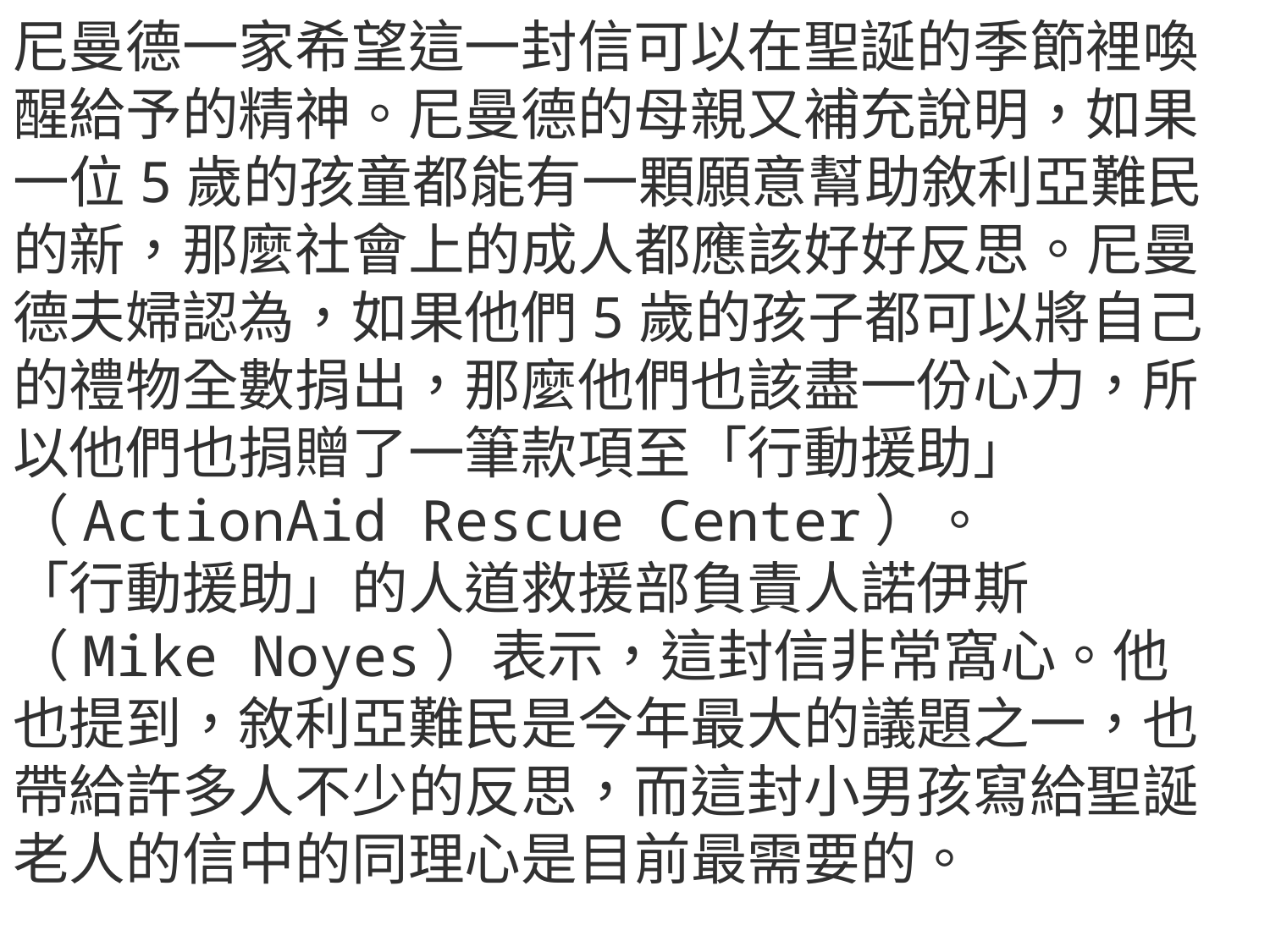

尼曼德一家希望這一封信可以在聖誕的季節裡喚醒給予的精神。尼曼德的母親又補充說明，如果一位5歲的孩童都能有一顆願意幫助敘利亞難民的新，那麼社會上的成人都應該好好反思。尼曼德夫婦認為，如果他們5歲的孩子都可以將自己的禮物全數捐出，那麼他們也該盡一份心力，所以他們也捐贈了一筆款項至「行動援助」（ActionAid Rescue Center）。
「行動援助」的人道救援部負責人諾伊斯（Mike Noyes）表示，這封信非常窩心。他也提到，敘利亞難民是今年最大的議題之一，也帶給許多人不少的反思，而這封小男孩寫給聖誕老人的信中的同理心是目前最需要的。